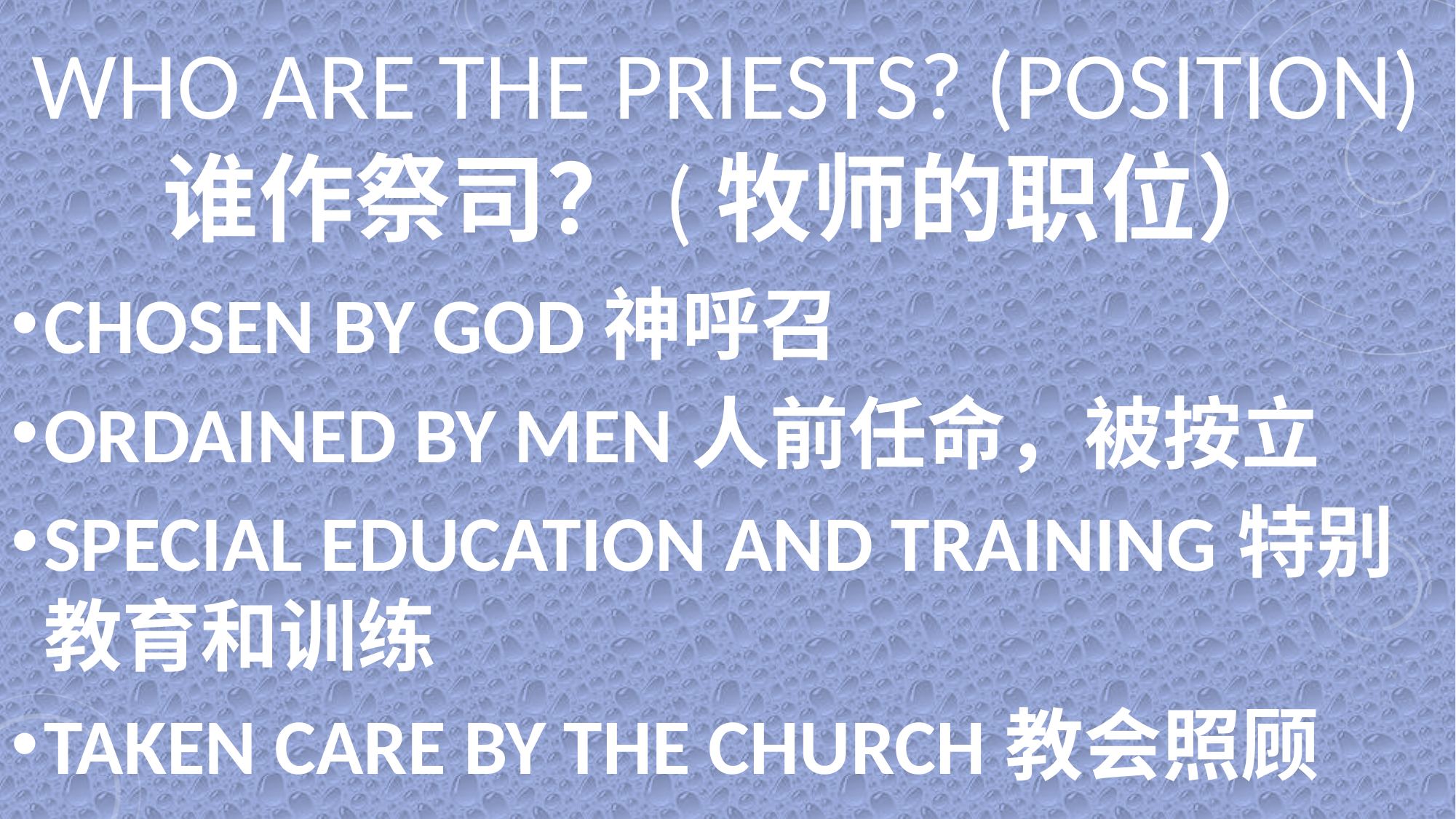

# WhO ARE THE priestS? (POSITION) 谁作祭司？(牧师的职位）
CHOSEN BY GOD神呼召
ORDAINED BY MEN人前任命，被按立
SPECIAL EDUCATION AND TRAINING特别教育和训练
TAKEN CARE BY THE CHURCH教会照顾